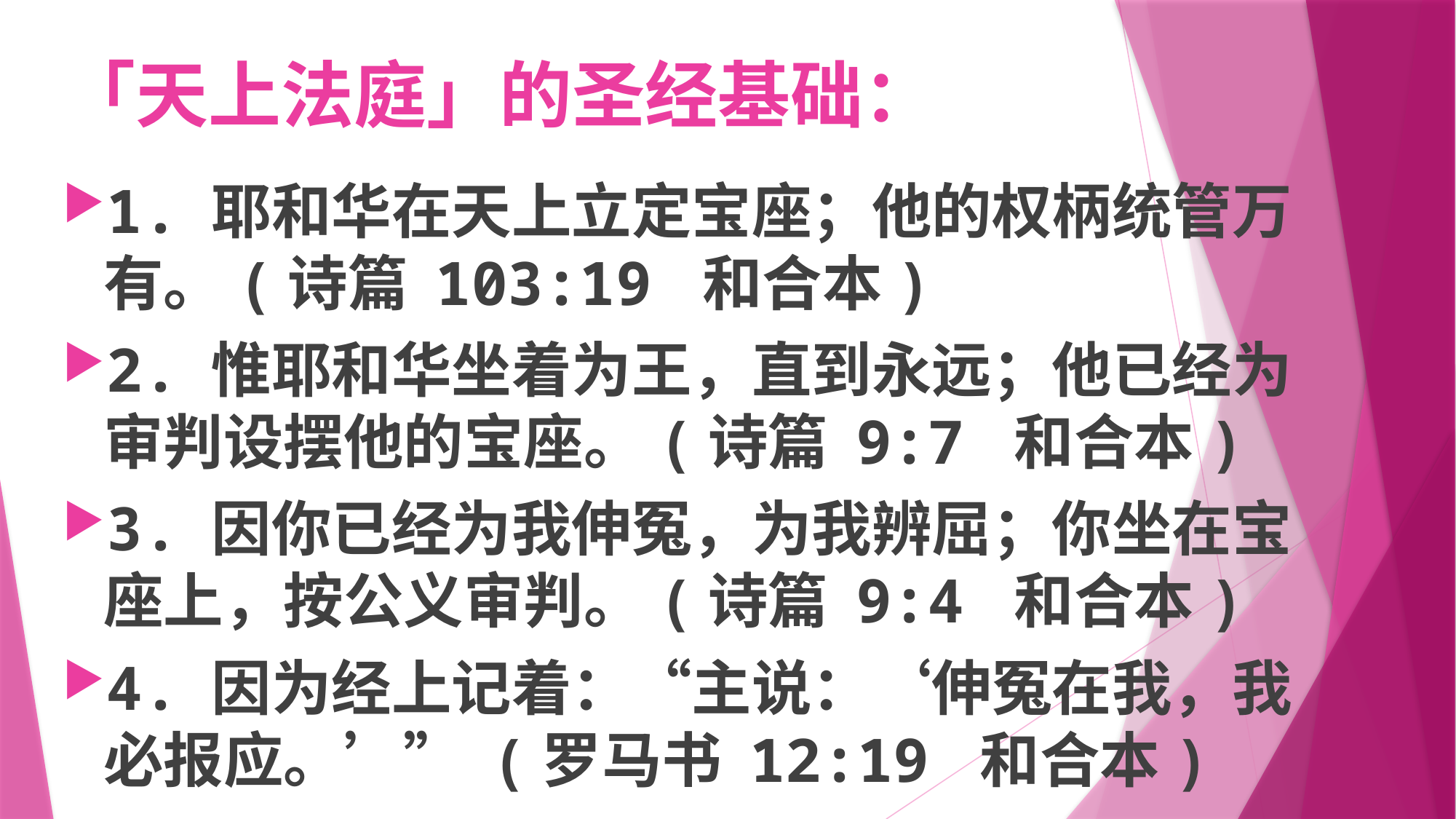

# 「天上法庭」的圣经基础：
1.	耶和华在天上立定宝座；他的权柄统管万有。(诗篇 103:19 和合本)
2.	惟耶和华坐着为王，直到永远；他已经为审判设摆他的宝座。(诗篇 9:7 和合本)
3.	因你已经为我伸冤，为我辨屈；你坐在宝座上，按公义审判。(诗篇 9:4 和合本)
4.	因为经上记着：“主说：‘伸冤在我，我必报应。’” (罗马书 12:19 和合本)